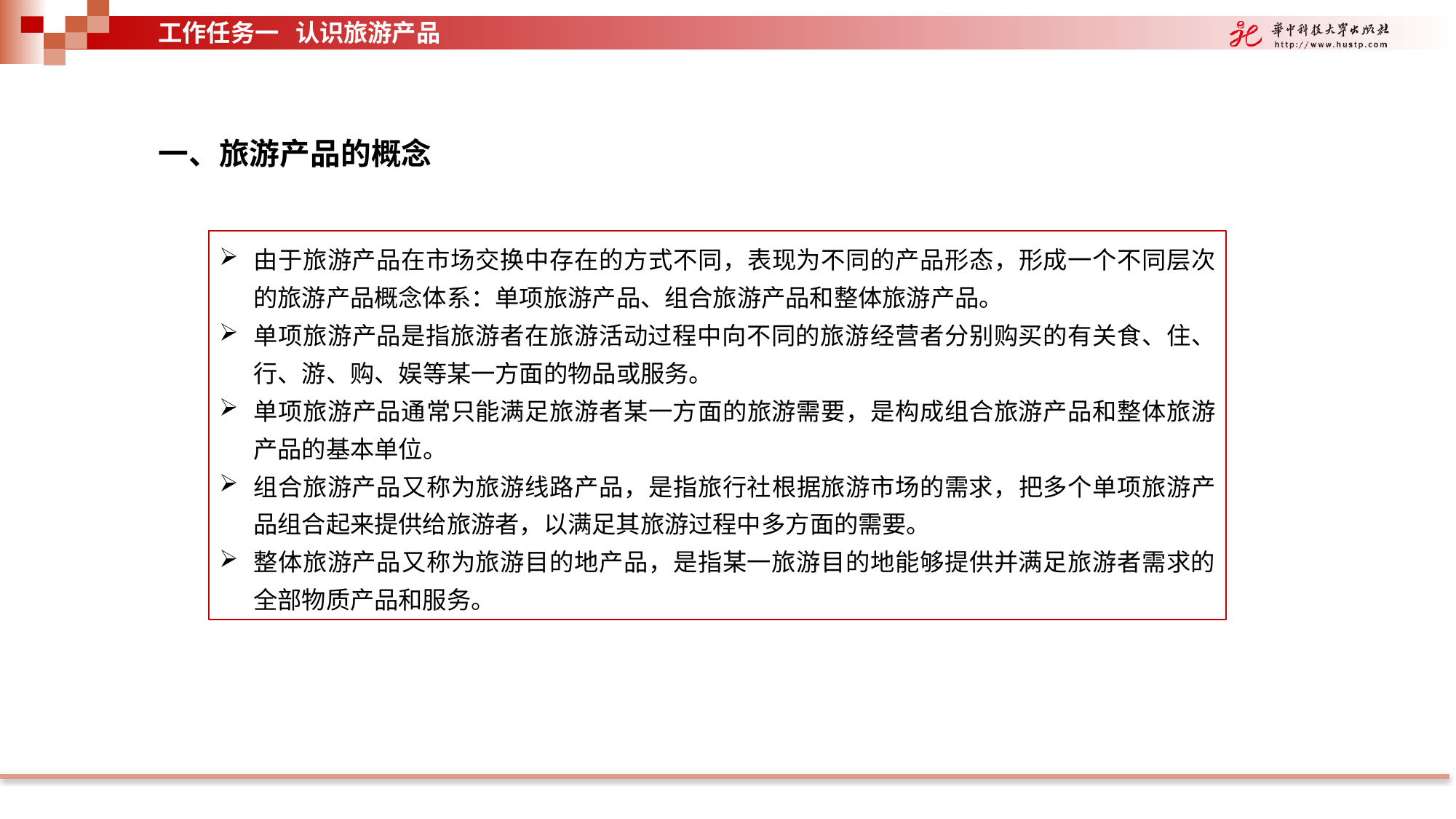

工作任务一   认识旅游产品
一、旅游产品的概念
由于旅游产品在市场交换中存在的方式不同，表现为不同的产品形态，形成一个不同层次的旅游产品概念体系：单项旅游产品、组合旅游产品和整体旅游产品。
单项旅游产品是指旅游者在旅游活动过程中向不同的旅游经营者分别购买的有关食、住、行、游、购、娱等某一方面的物品或服务。
单项旅游产品通常只能满足旅游者某一方面的旅游需要，是构成组合旅游产品和整体旅游产品的基本单位。
组合旅游产品又称为旅游线路产品，是指旅行社根据旅游市场的需求，把多个单项旅游产品组合起来提供给旅游者，以满足其旅游过程中多方面的需要。
整体旅游产品又称为旅游目的地产品，是指某一旅游目的地能够提供并满足旅游者需求的全部物质产品和服务。